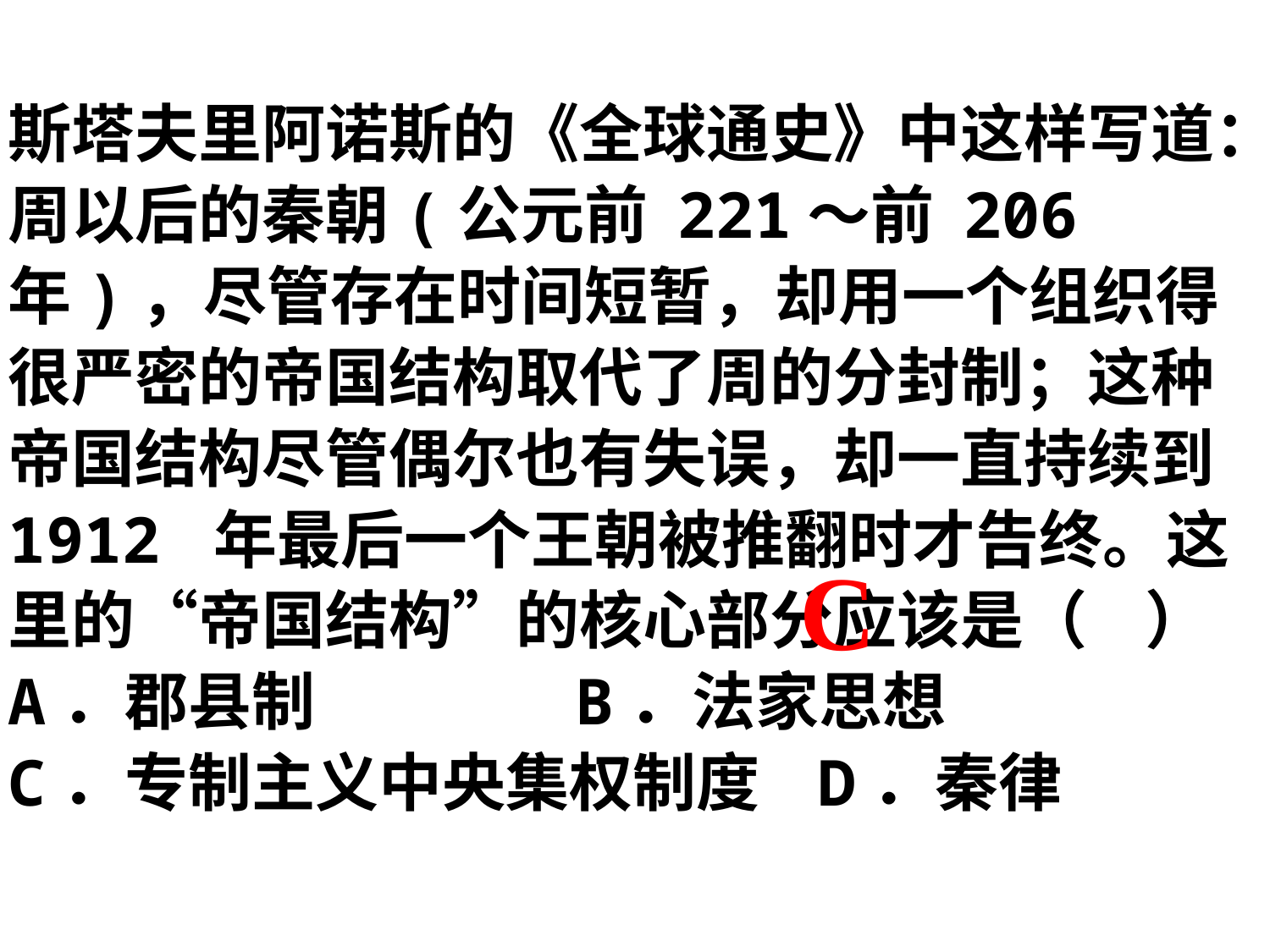

斯塔夫里阿诺斯的《全球通史》中这样写道：周以后的秦朝(公元前 221～前 206 年)，尽管存在时间短暂，却用一个组织得很严密的帝国结构取代了周的分封制；这种帝国结构尽管偶尔也有失误，却一直持续到1912 年最后一个王朝被推翻时才告终。这里的“帝国结构”的核心部分应该是（    ）
A．郡县制                 B．法家思想
C．专制主义中央集权制度   D．秦律
C